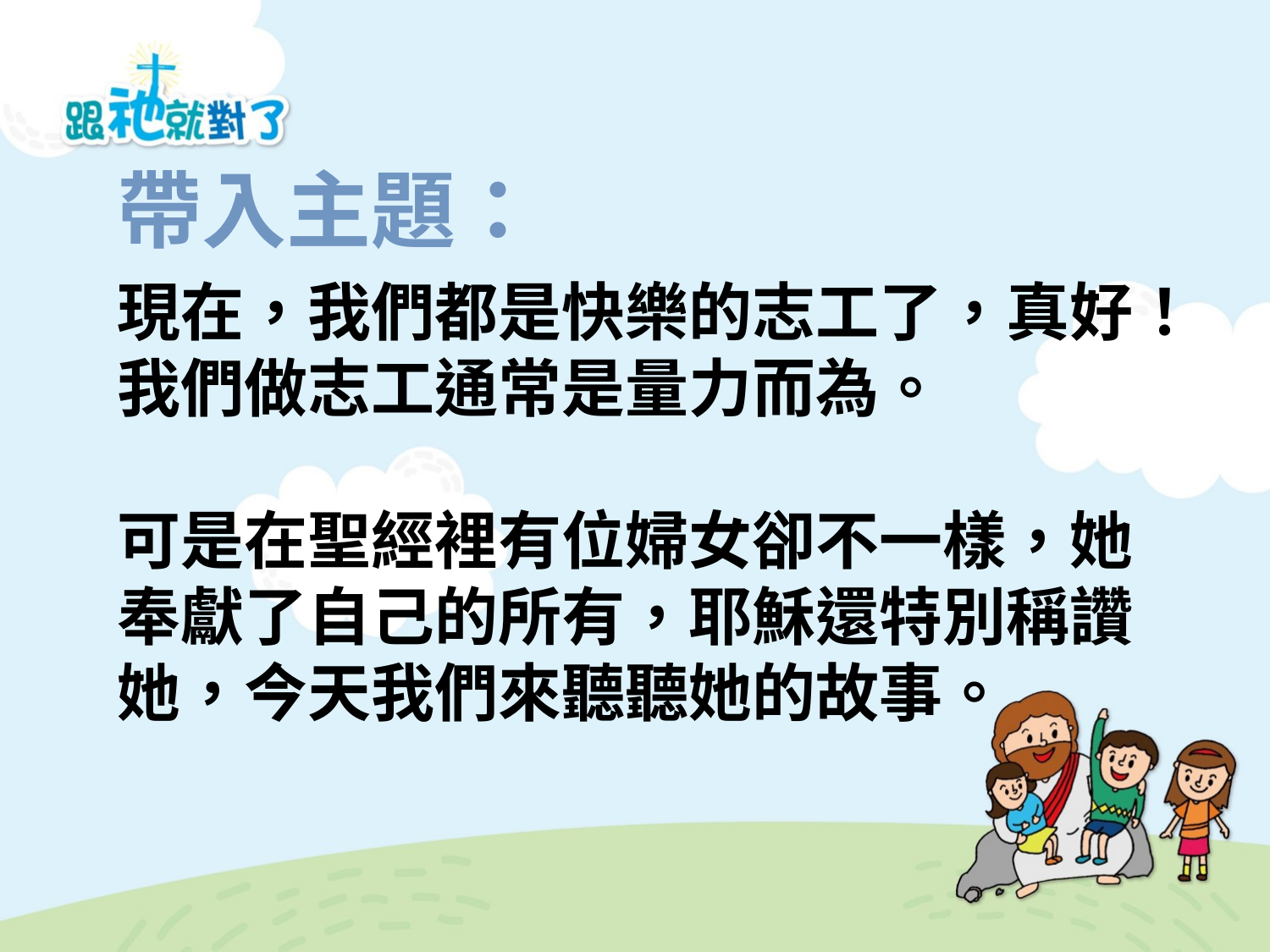

帶入主題：
現在，我們都是快樂的志工了，真好！我們做志工通常是量力而為。

可是在聖經裡有位婦女卻不一樣，她奉獻了自己的所有，耶穌還特別稱讚她，今天我們來聽聽她的故事。